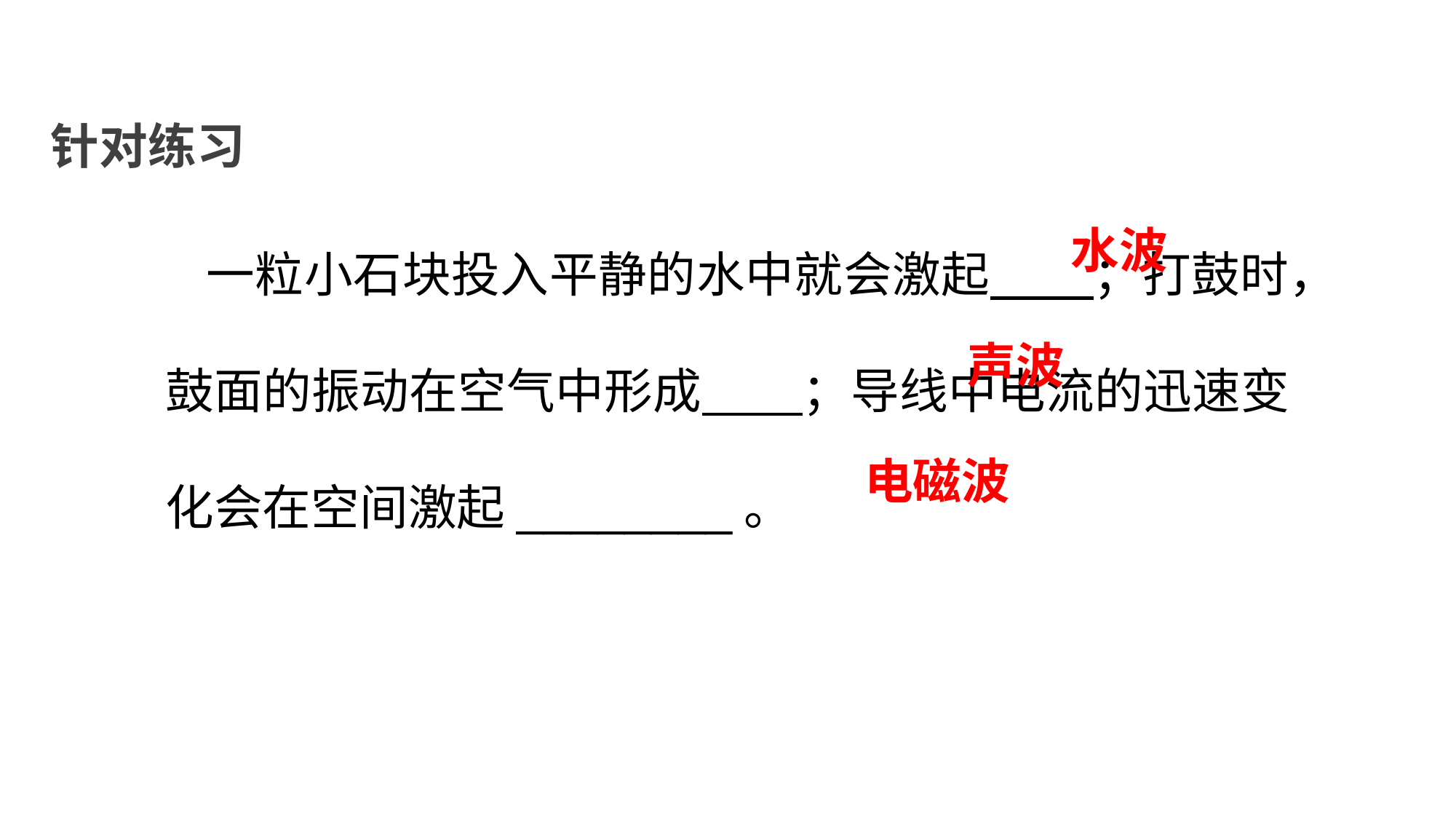

针对练习
一粒小石块投入平静的水中就会激起         ；打鼓时，鼓面的振动在空气中形成         ；导线中电流的迅速变化会在空间激起________。
水波
声波
电磁波